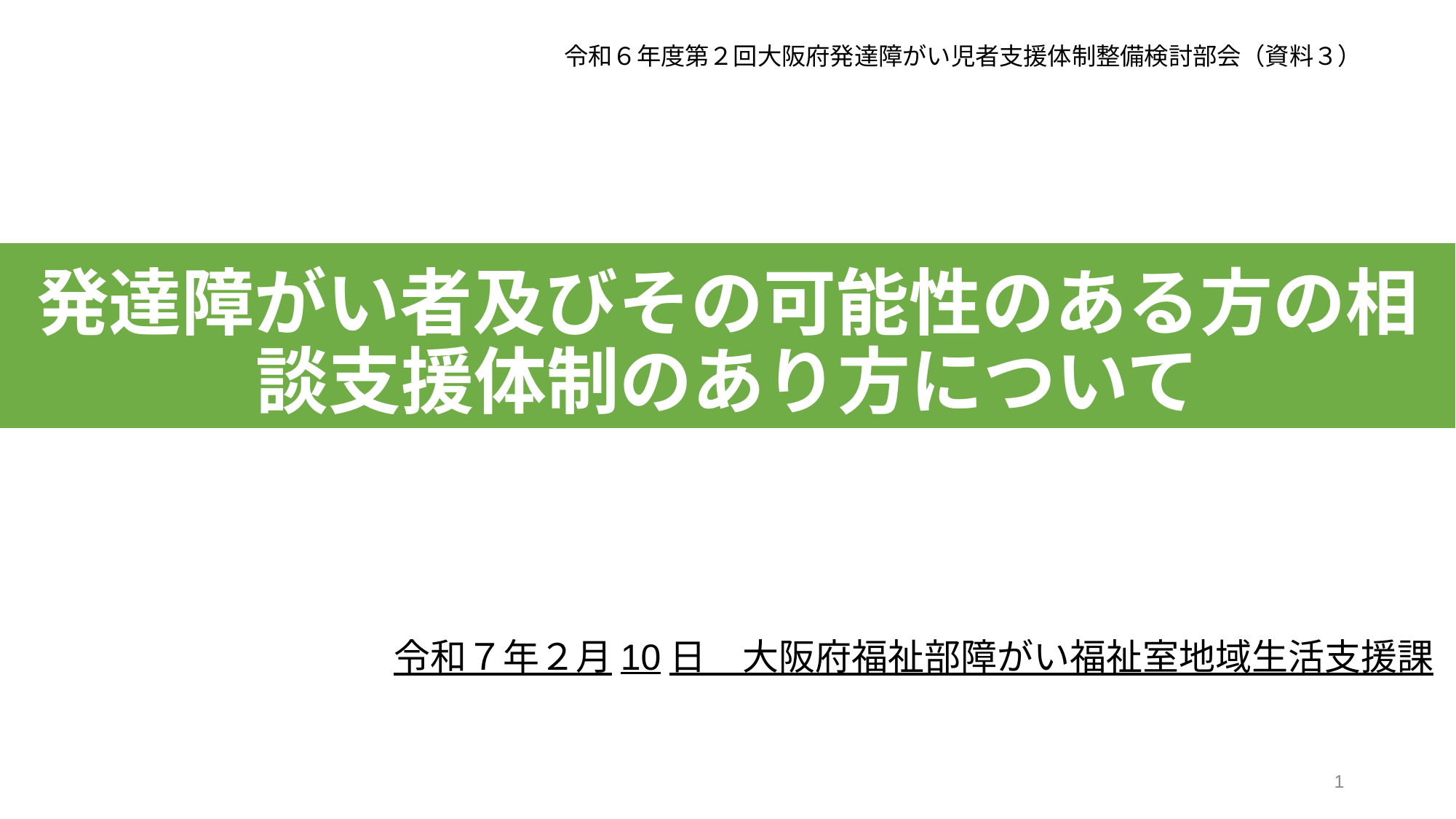

令和６年度第２回大阪府発達障がい児者支援体制整備検討部会（資料３）
# 発達障がい者及びその可能性のある方の相談支援体制のあり方について
令和７年２月10日　大阪府福祉部障がい福祉室地域生活支援課
1